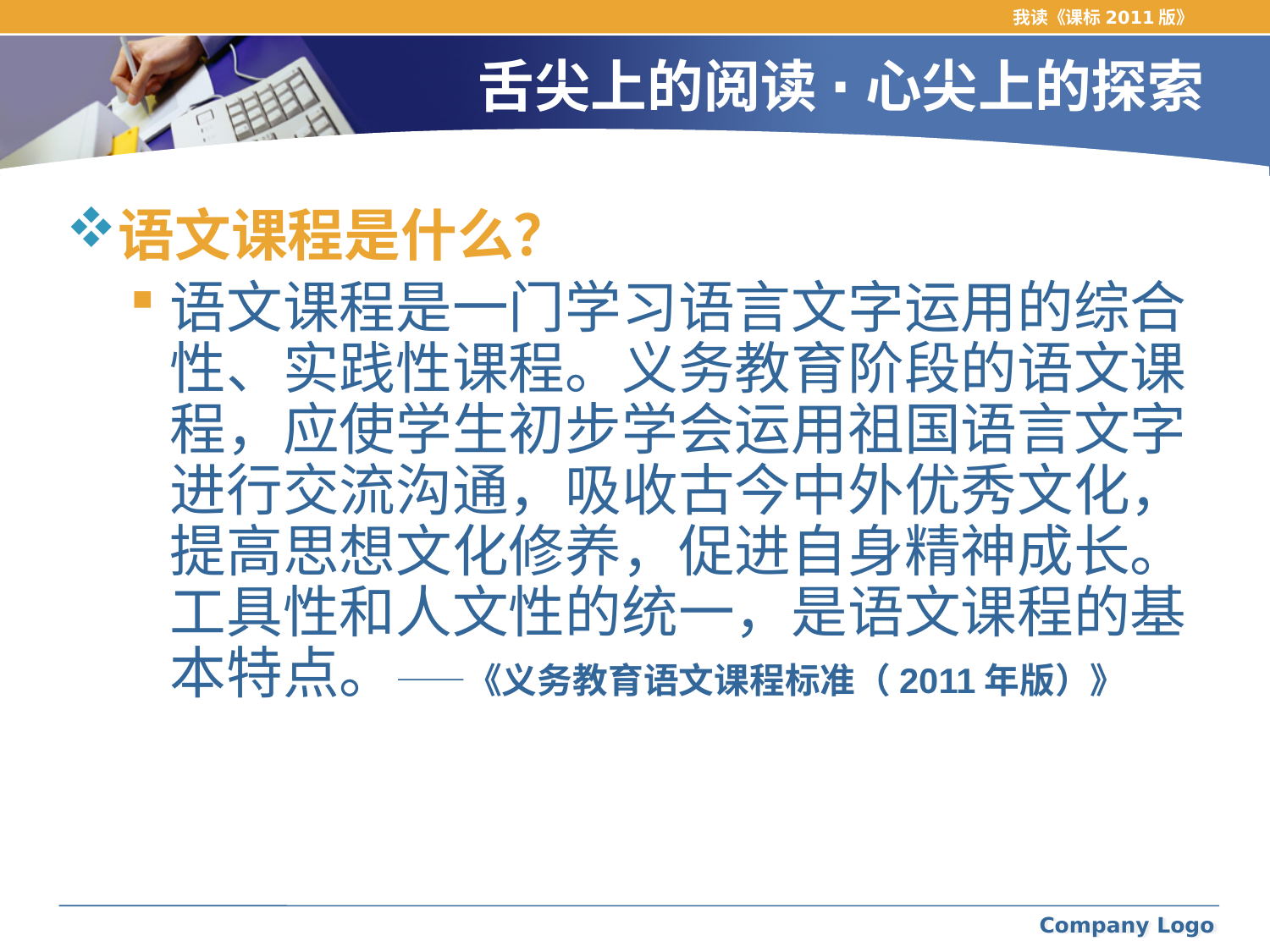

我读《课标2011版》
# 舌尖上的阅读·心尖上的探索
语文课程是什么？
语文课程是一门学习语言文字运用的综合性、实践性课程。义务教育阶段的语文课程，应使学生初步学会运用祖国语言文字进行交流沟通，吸收古今中外优秀文化，提高思想文化修养，促进自身精神成长。工具性和人文性的统一，是语文课程的基本特点。——《义务教育语文课程标准（2011年版）》

Company Logo